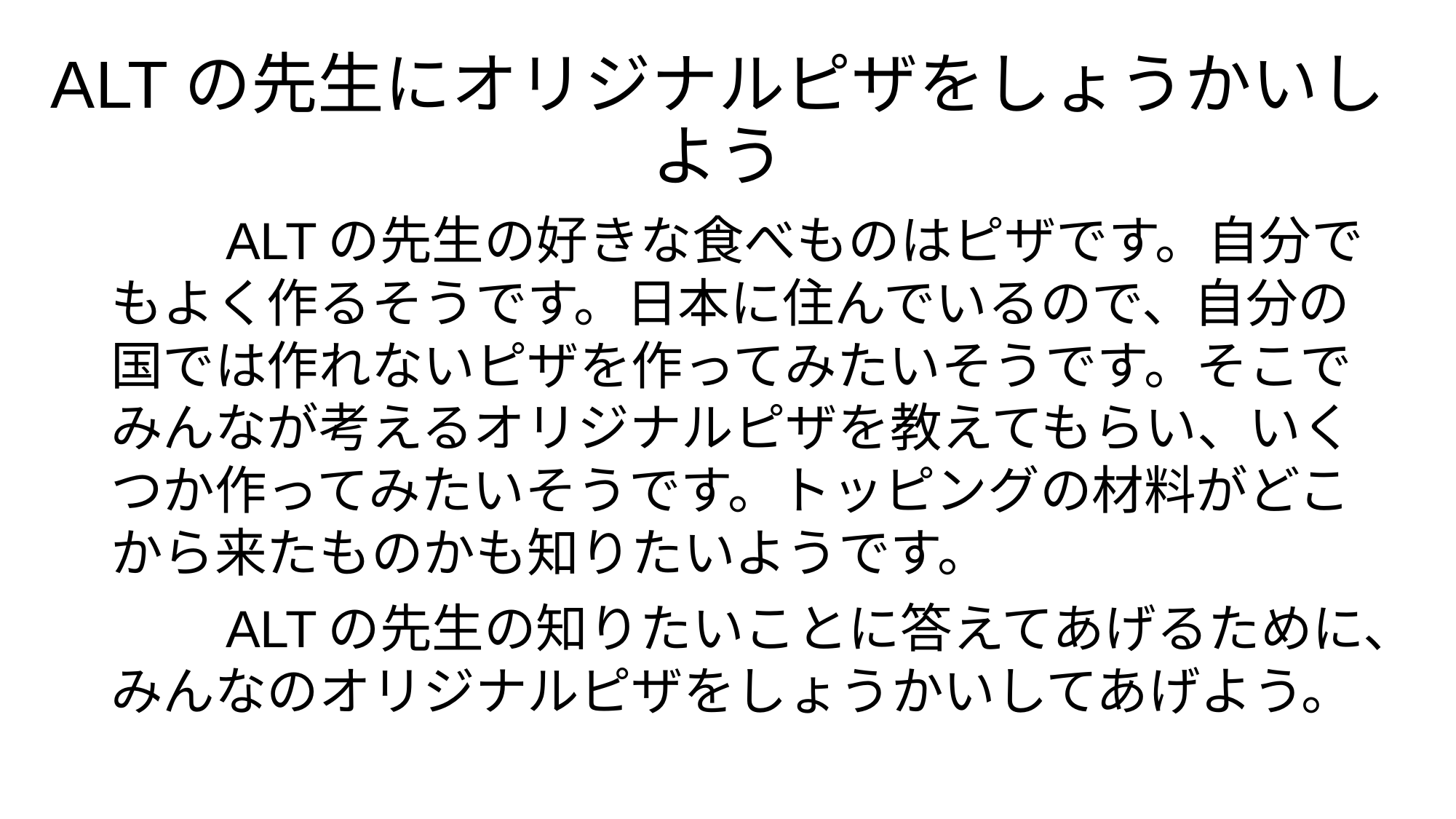

# ALTの先生にオリジナルピザをしょうかいしよう
　　ALTの先生の好きな食べものはピザです。自分でもよく作るそうです。日本に住んでいるので、自分の国では作れないピザを作ってみたいそうです。そこでみんなが考えるオリジナルピザを教えてもらい、いくつか作ってみたいそうです。トッピングの材料がどこから来たものかも知りたいようです。
　　ALTの先生の知りたいことに答えてあげるために、みんなのオリジナルピザをしょうかいしてあげよう。